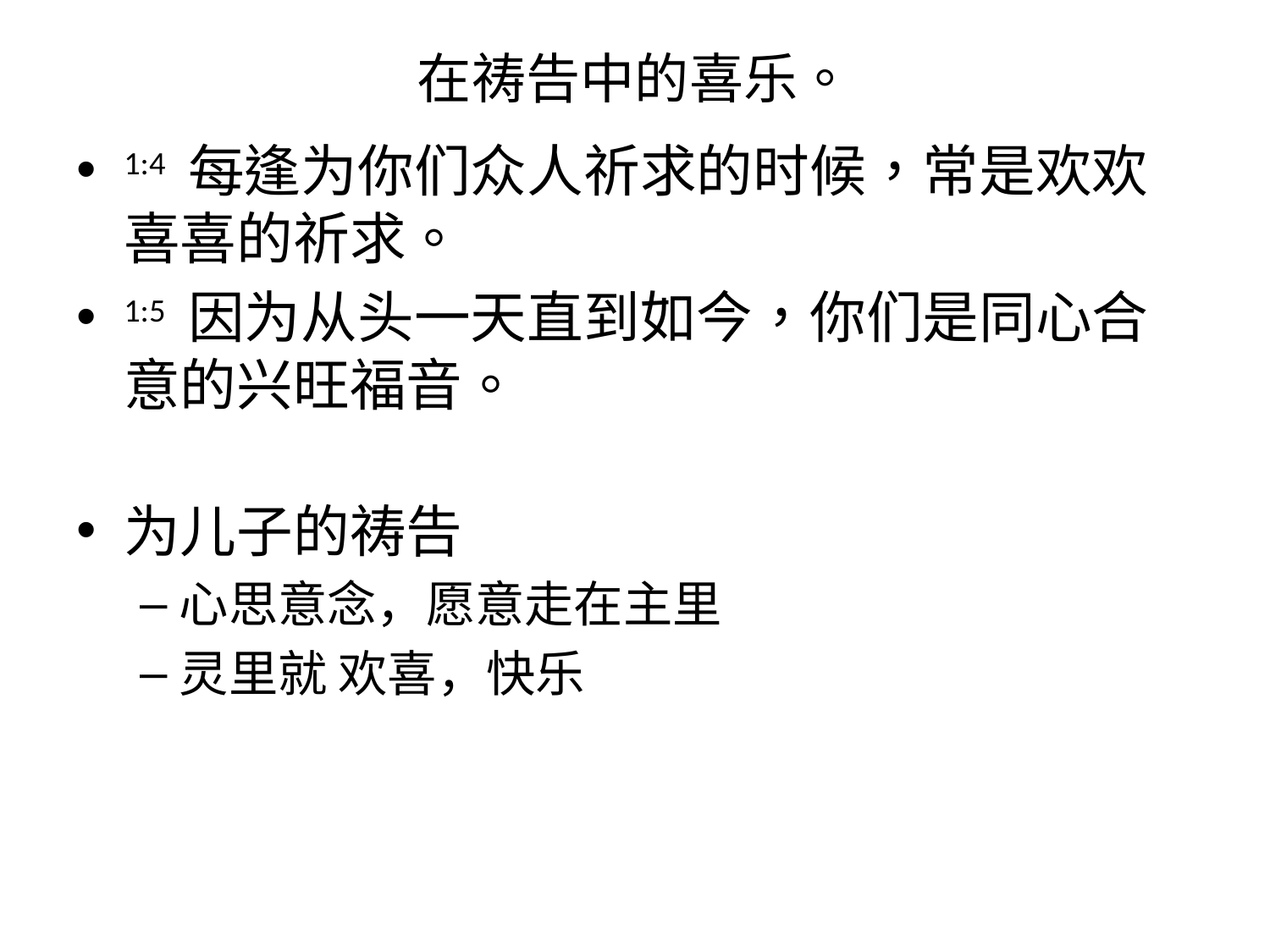

# 在祷告中的喜乐。
1:4  每逢为你们众人祈求的时候，常是欢欢喜喜的祈求。
1:5  因为从头一天直到如今，你们是同心合意的兴旺福音。

为儿子的祷告
心思意念，愿意走在主里
灵里就 欢喜，快乐